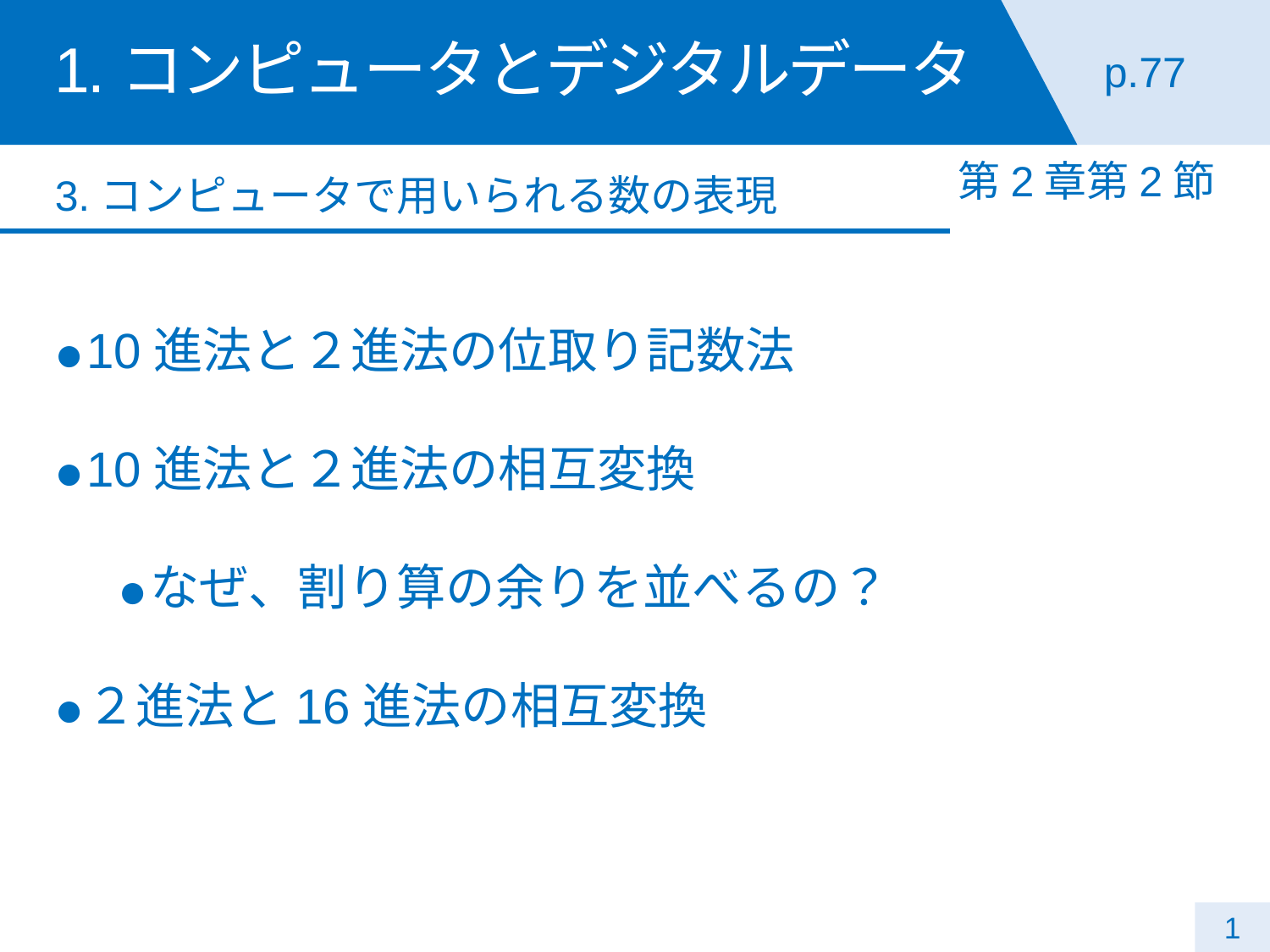

# 1.コンピュータとデジタルデータ
p.77
第2章第2節
3.コンピュータで用いられる数の表現
10進法と２進法の位取り記数法
10進法と２進法の相互変換
なぜ、割り算の余りを並べるの？
２進法と16進法の相互変換
1